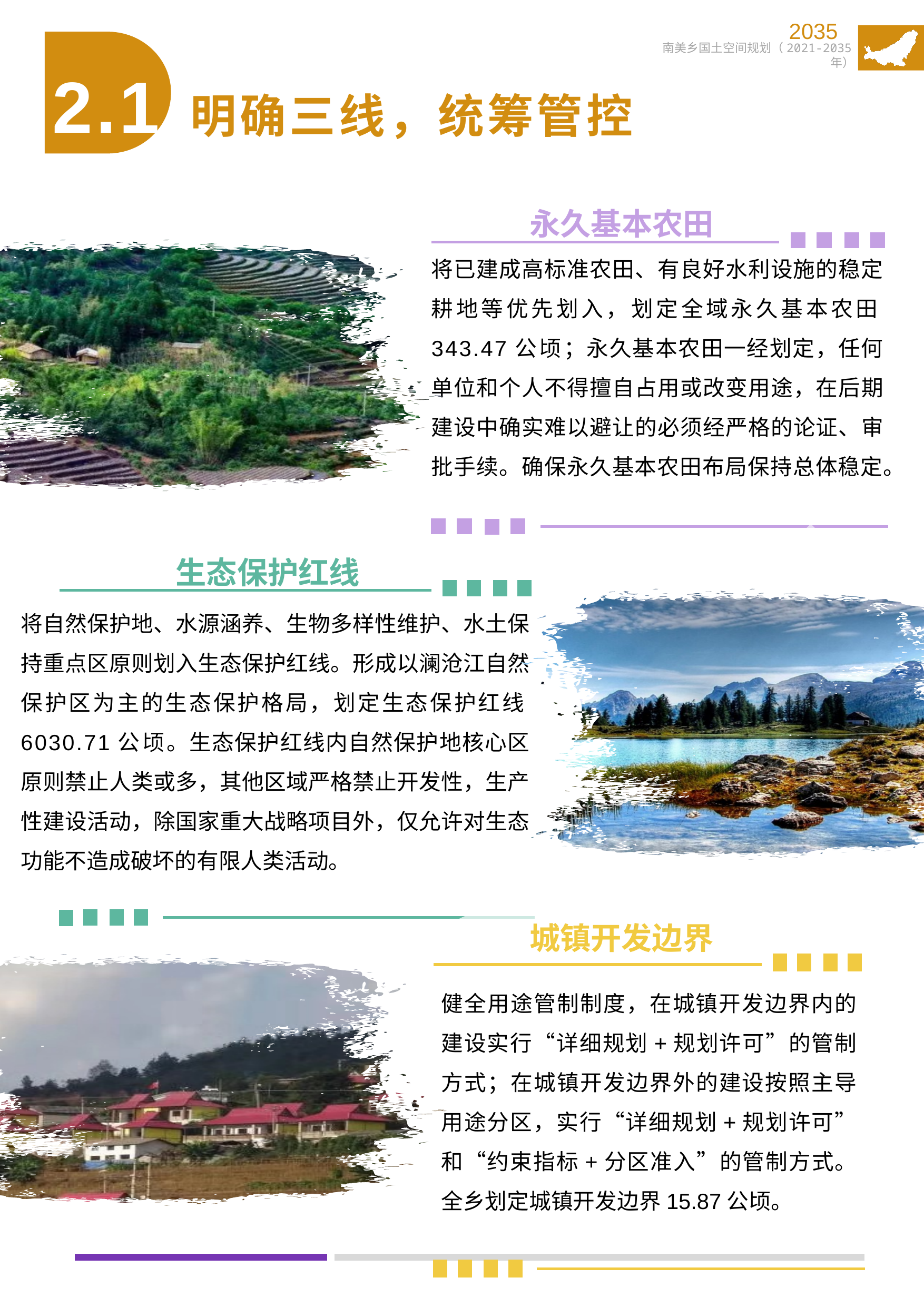

2.1 明确三线，统筹管控
0
永久基本农田

将已建成高标准农田、有良好水利设施的稳定耕地等优先划入，划定全域永久基本农田343.47公顷；永久基本农田一经划定，任何单位和个人不得擅自占用或改变用途，在后期建设中确实难以避让的必须经严格的论证、审批手续。确保永久基本农田布局保持总体稳定。
0

生态保护红线

将自然保护地、水源涵养、生物多样性维护、水土保持重点区原则划入生态保护红线。形成以澜沧江自然保护区为主的生态保护格局，划定生态保护红线6030.71公顷。生态保护红线内自然保护地核心区原则禁止人类或多，其他区域严格禁止开发性，生产性建设活动，除国家重大战略项目外，仅允许对生态功能不造成破坏的有限人类活动。
0

城镇开发边界

健全用途管制制度，在城镇开发边界内的建设实行“详细规划+规划许可”的管制方式；在城镇开发边界外的建设按照主导用途分区，实行“详细规划+规划许可”和“约束指标+分区准入”的管制方式。全乡划定城镇开发边界15.87公顷。